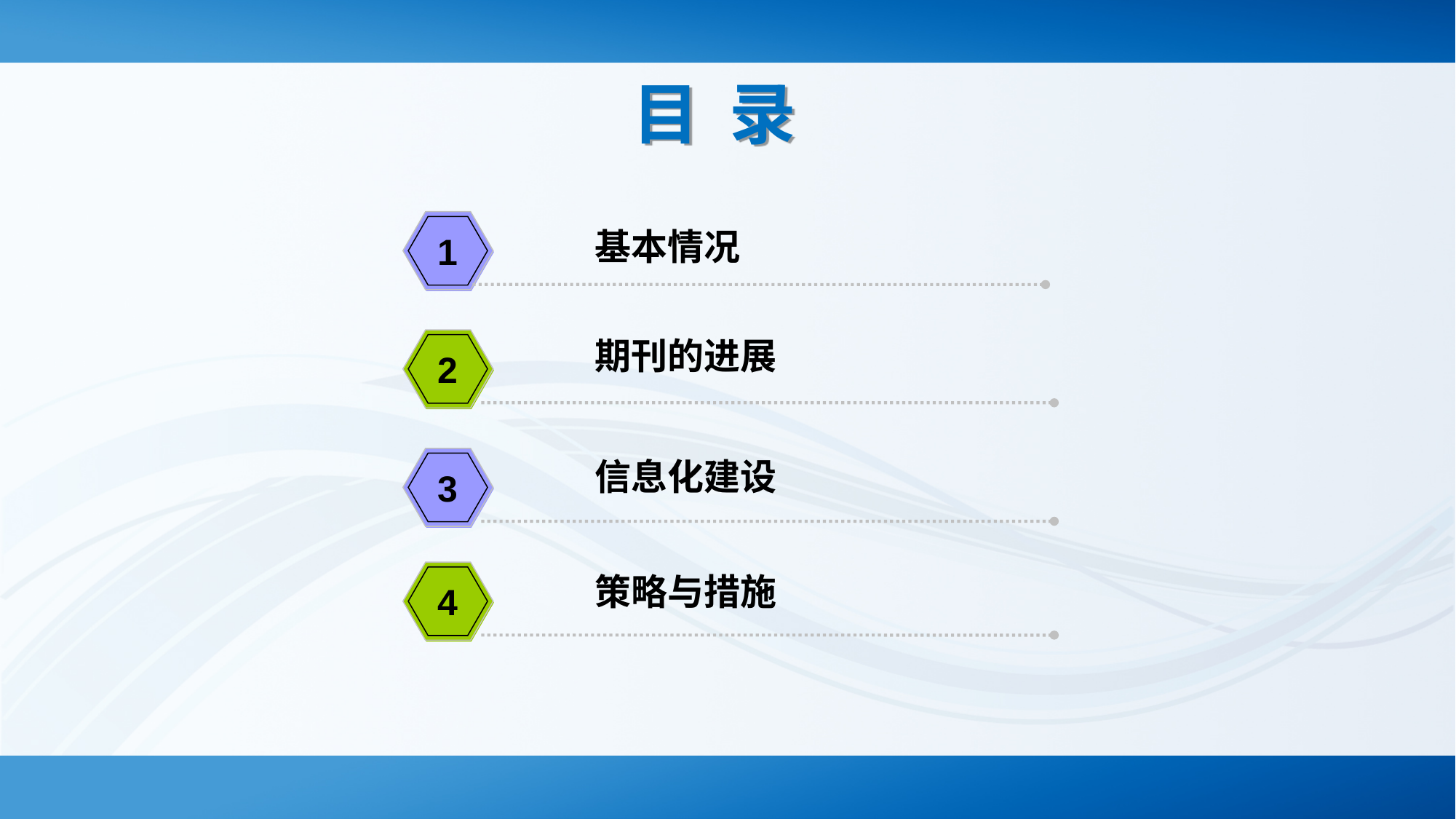

目  录

基本情况
1

期刊的进展

2

信息化建设
3

策略与措施
4